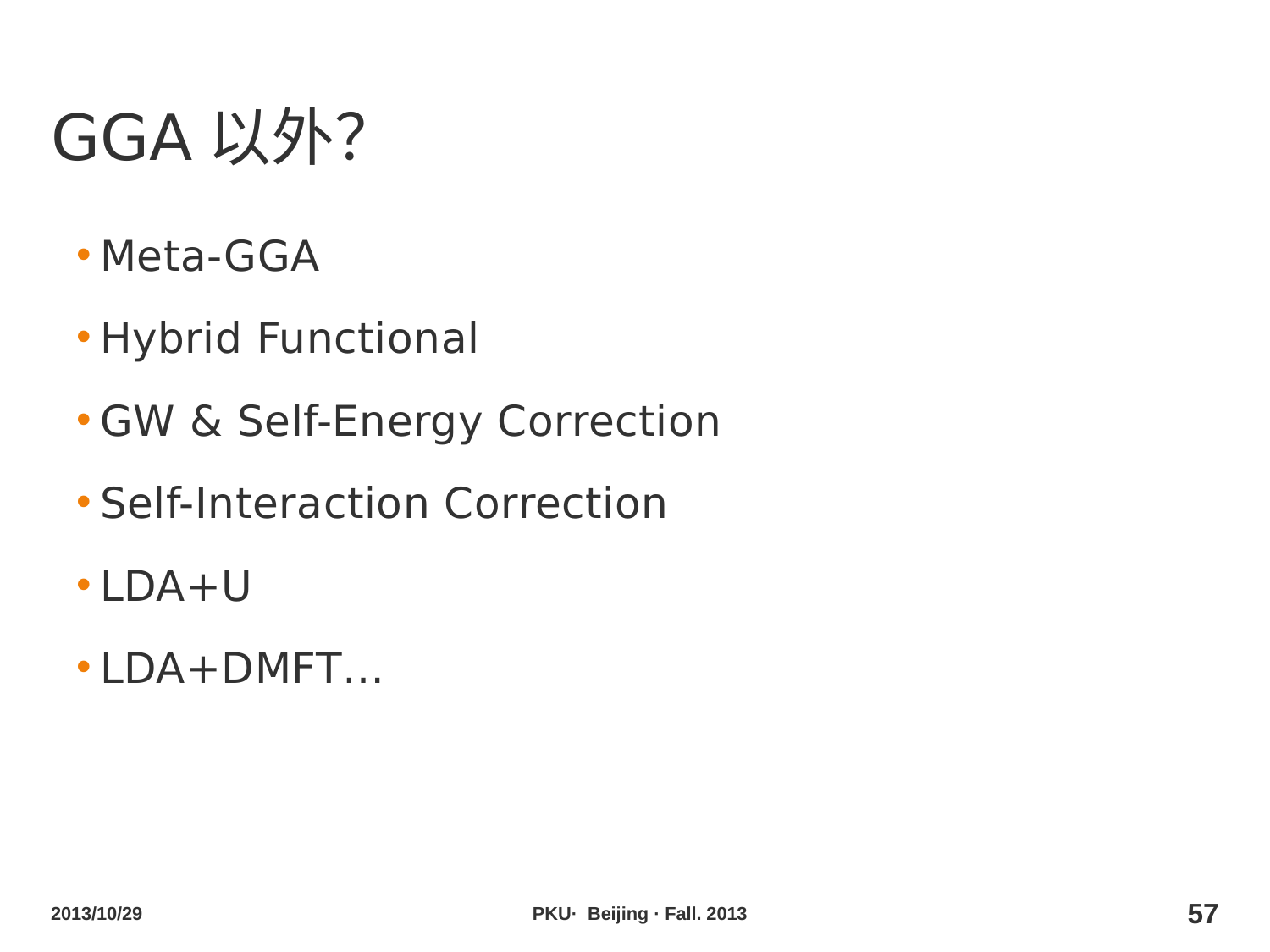

# GGA以外？
Meta-GGA
Hybrid Functional
GW & Self-Energy Correction
Self-Interaction Correction
LDA+U
LDA+DMFT…
2013/10/29
PKU·  Beijing · Fall. 2013
57